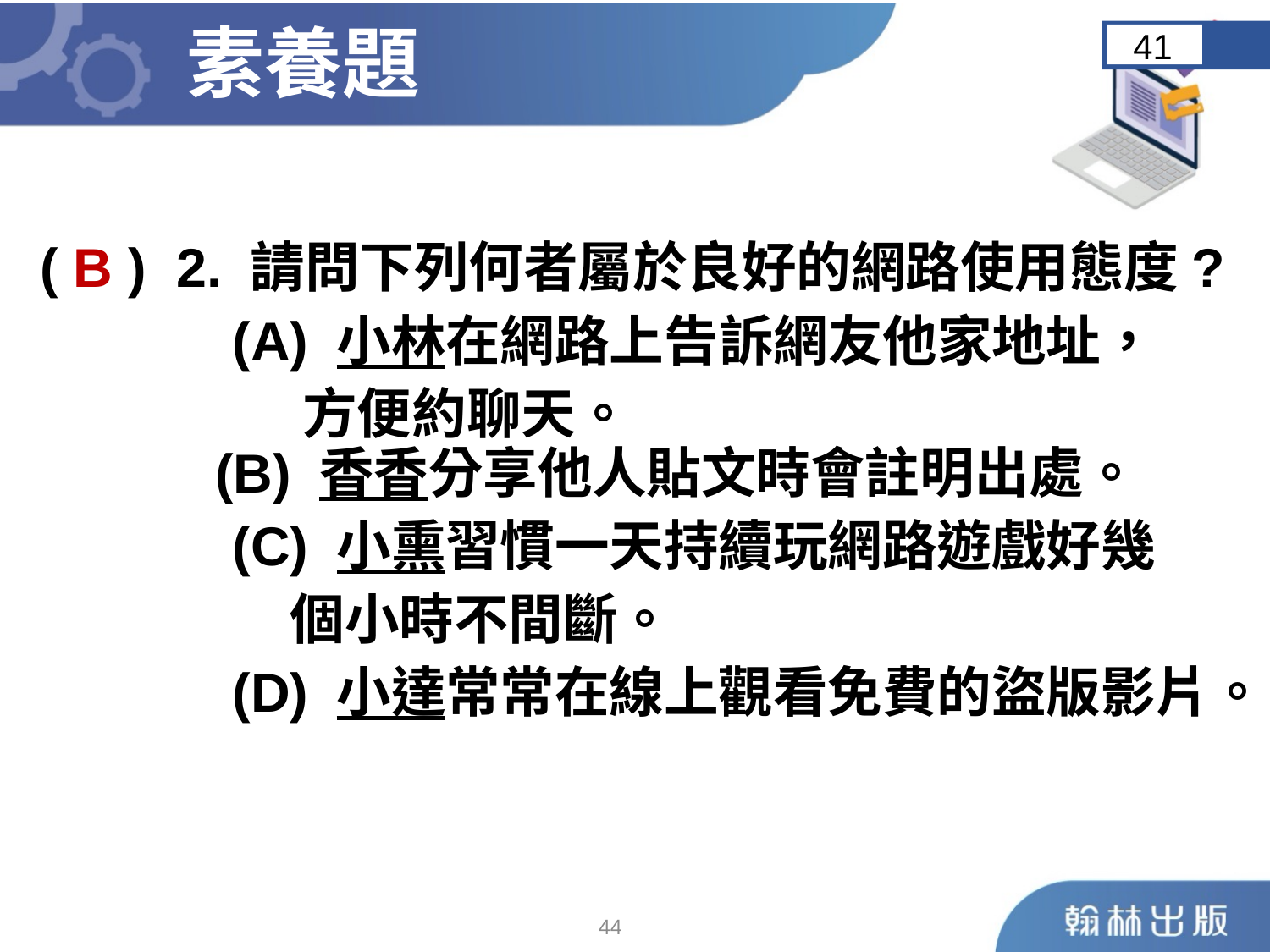

素養題
41
( B )  2. 請問下列何者屬於良好的網路使用態度?
	           (A) 小林在網路上告訴網友他家地址，
                    方便約聊天。
           (B) 香香分享他人貼文時會註明出處。
	           (C) 小熏習慣一天持續玩網路遊戲好幾
                   個小時不間斷。
	           (D) 小達常常在線上觀看免費的盜版影片。

44